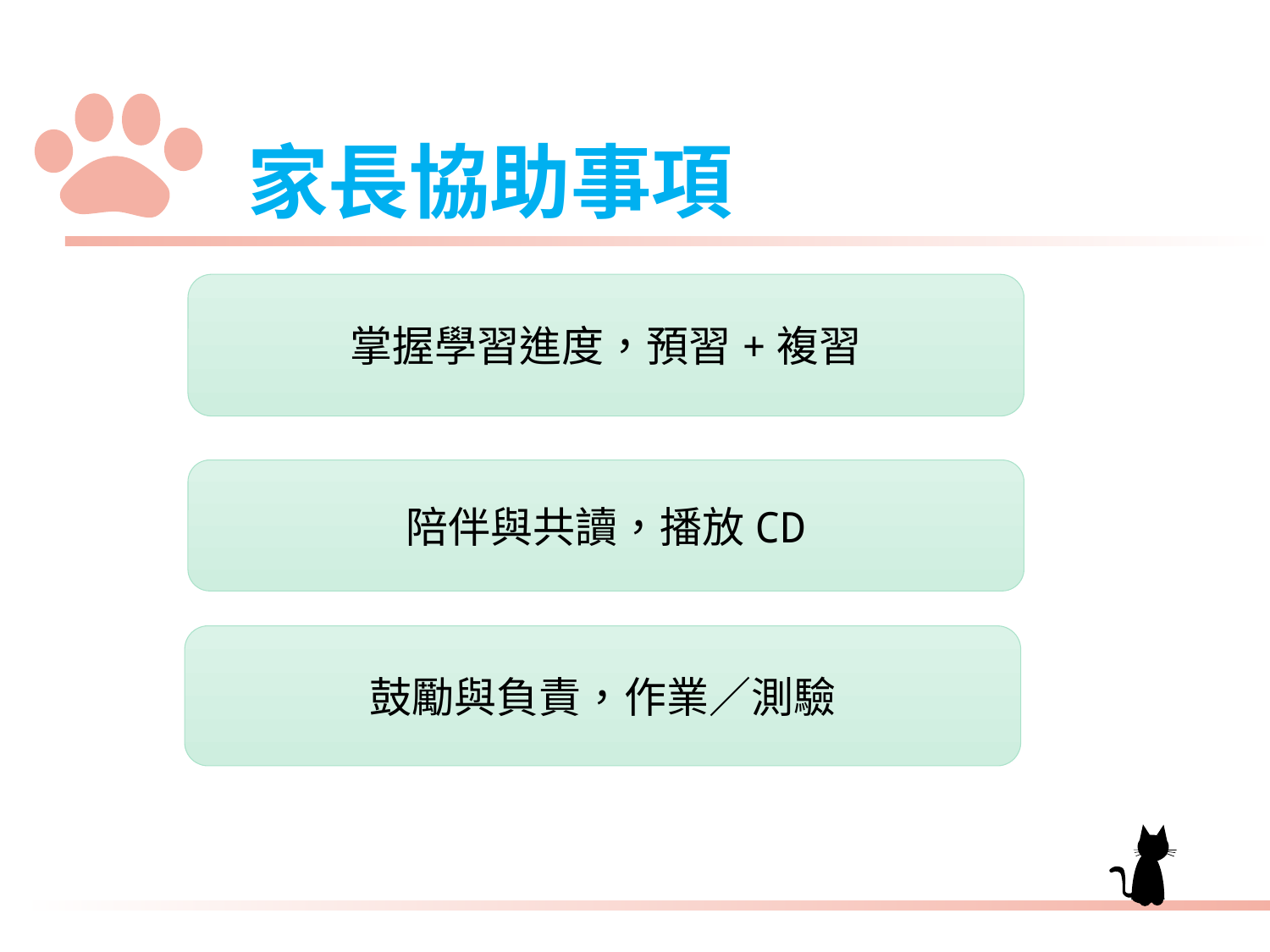

# 家長協助事項
掌握學習進度，預習+複習
‧　‧　‧

陪伴與共讀，播放CD
鼓勵與負責，作業／測驗